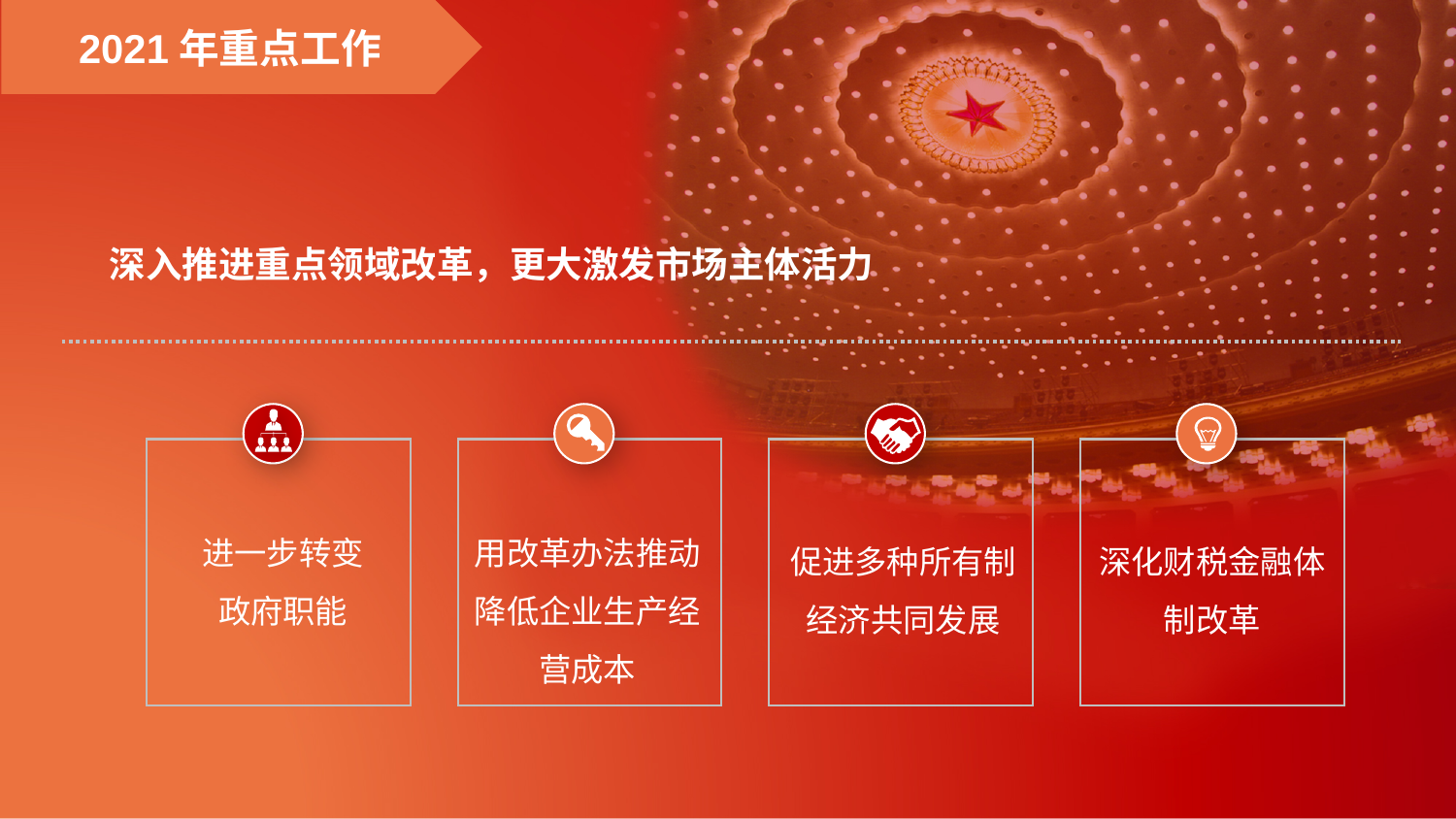

2021年重点工作
深入推进重点领域改革，更大激发市场主体活力

进一步转变
政府职能

用改革办法推动降低企业生产经营成本

促进多种所有制经济共同发展

深化财税金融体制改革